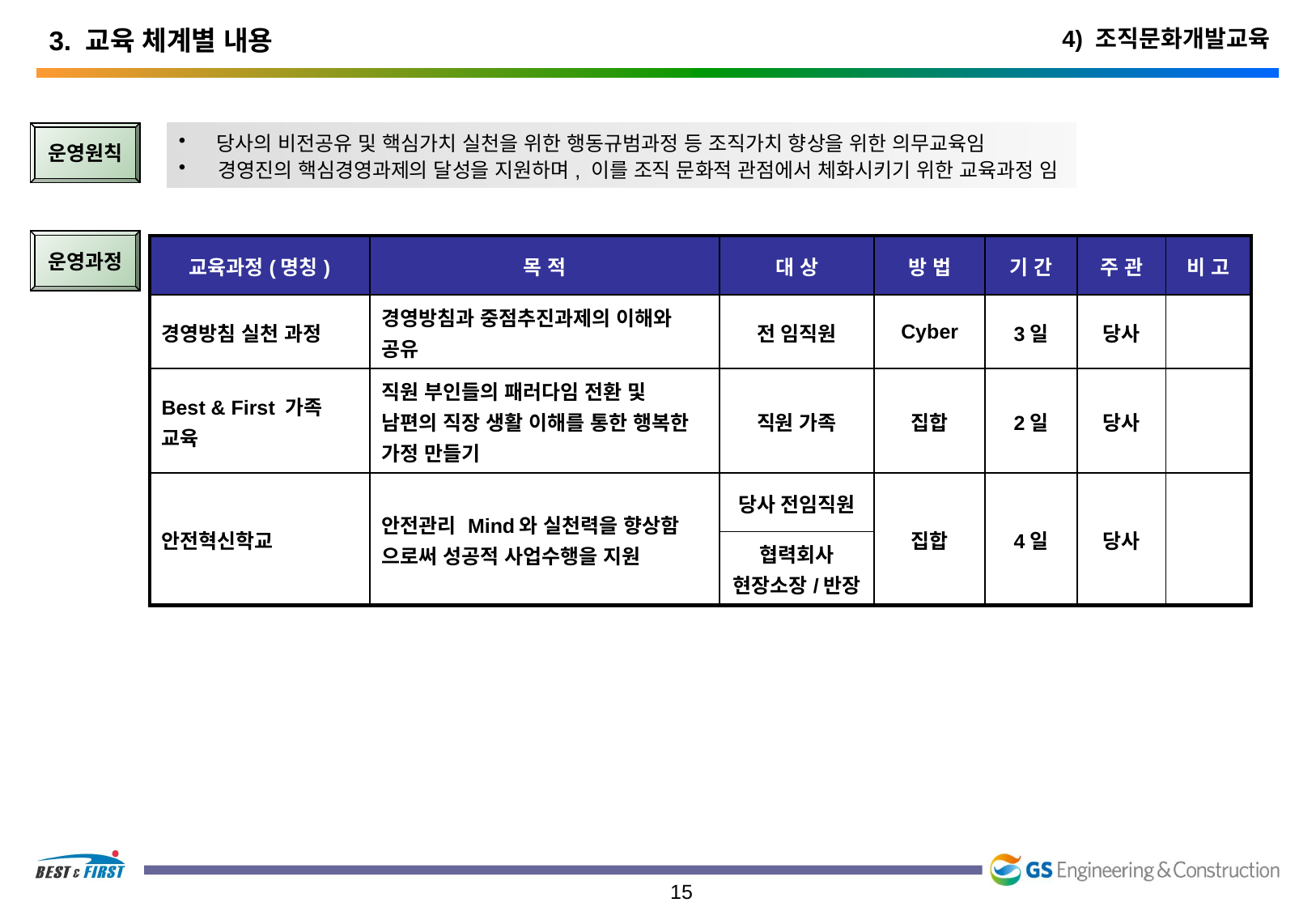

3. 교육 체계별 내용
4) 조직문화개발교육
 당사의 비전공유 및 핵심가치 실천을 위한 행동규범과정 등 조직가치 향상을 위한 의무교육임
 경영진의 핵심경영과제의 달성을 지원하며, 이를 조직 문화적 관점에서 체화시키기 위한 교육과정 임
운영원칙
운영과정
| 교육과정(명칭) | 목 적 | 대 상 | 방 법 | 기 간 | 주 관 | 비 고 |
| --- | --- | --- | --- | --- | --- | --- |
| 경영방침 실천 과정 | 경영방침과 중점추진과제의 이해와 공유 | 전 임직원 | Cyber | 3일 | 당사 |  |
| Best & First 가족 교육 | 직원 부인들의 패러다임 전환 및 남편의 직장 생활 이해를 통한 행복한 가정 만들기 | 직원 가족 | 집합 | 2일 | 당사 |  |
| 안전혁신학교 | 안전관리 Mind와 실천력을 향상함 으로써 성공적 사업수행을 지원 | 당사 전임직원 | 집합 | 4일 | 당사 |  |
|  |  | 협력회사 현장소장/반장 |  |  |  |  |

15